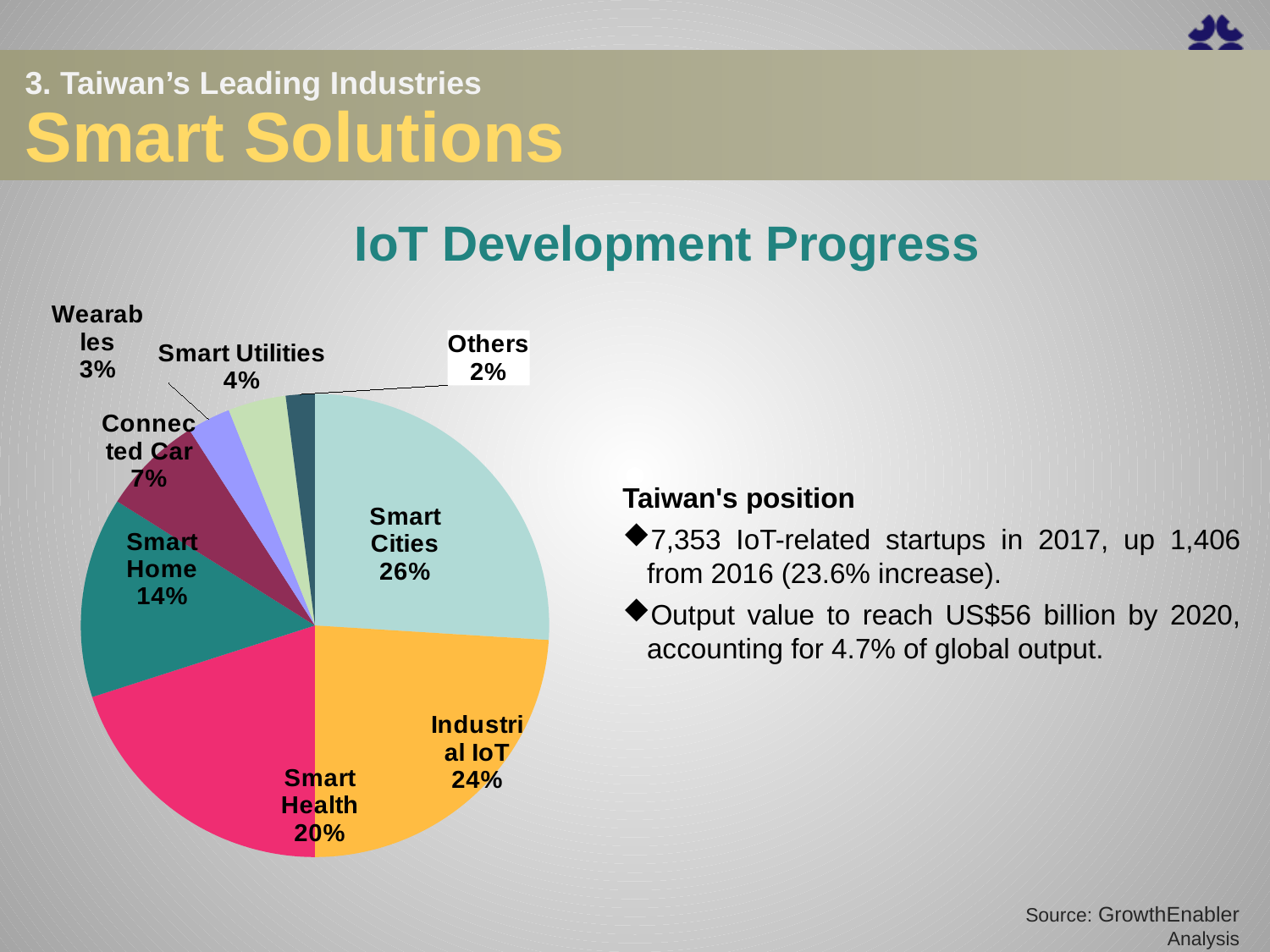

# 3. Taiwan’s Leading Industries Smart Solutions
IoT Development Progress

### Chart

| Category | 全球物聯網 |
|---|---|
| Smart Cities | 0.26 |
| Industrial IoT | 0.24 |
| Smart Health | 0.2 |
| Smart Home | 0.14 |
| Connected Car | 0.07 |
| Wearables | 0.03 |
| Smart Utilities | 0.04 |
| Others | 0.02 |
Taiwan's position
7,353 IoT-related startups in 2017, up 1,406 from 2016 (23.6% increase).
Output value to reach US$56 billion by 2020, accounting for 4.7% of global output.
Source: GrowthEnabler Analysis